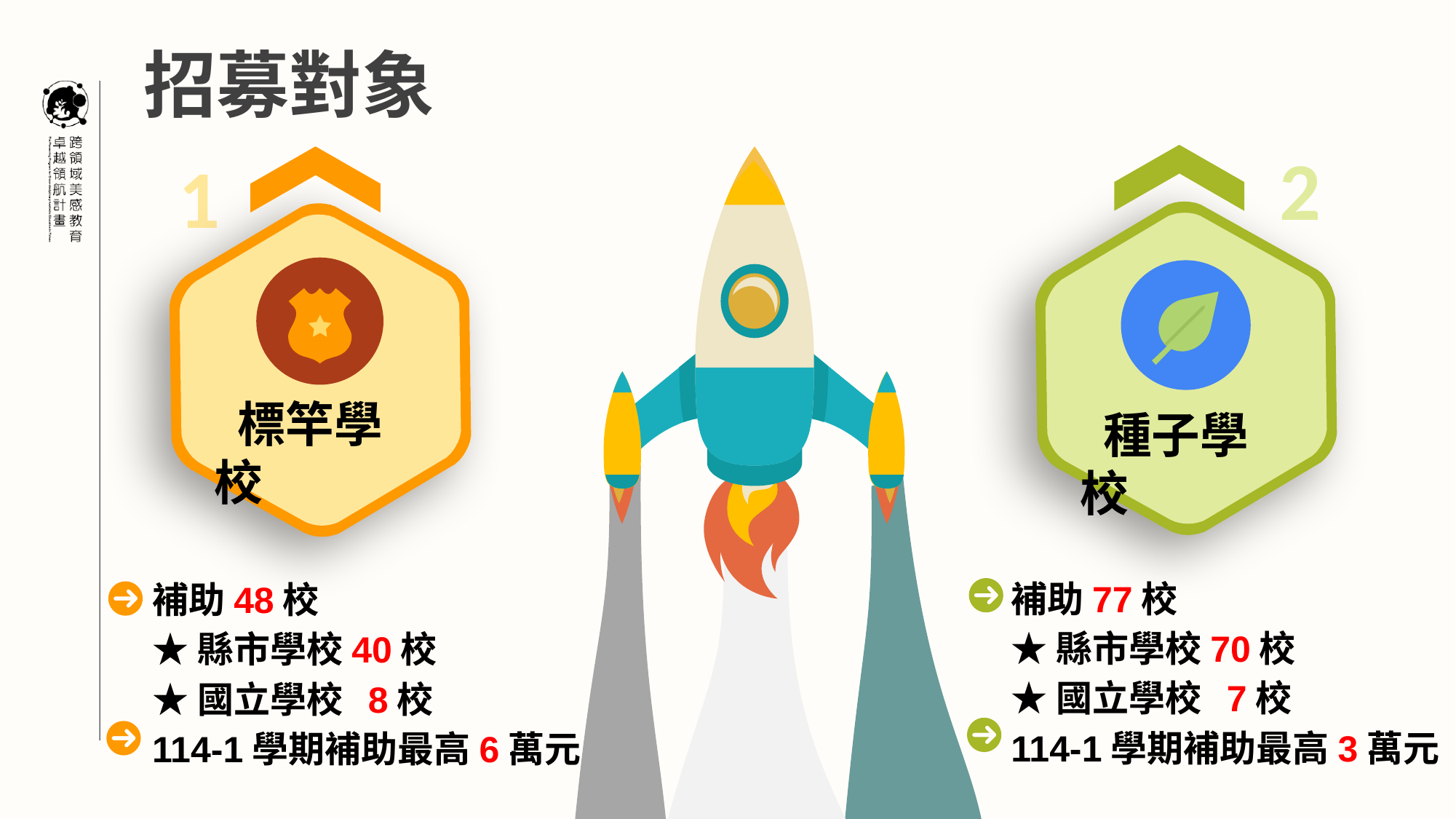

招募對象
2
1

 種子學校

 標竿學校
補助77校
★縣市學校70校
★國立學校  7校
114-1學期補助最高3萬元
補助48校
★縣市學校40校
★國立學校  8校
114-1學期補助最高6萬元